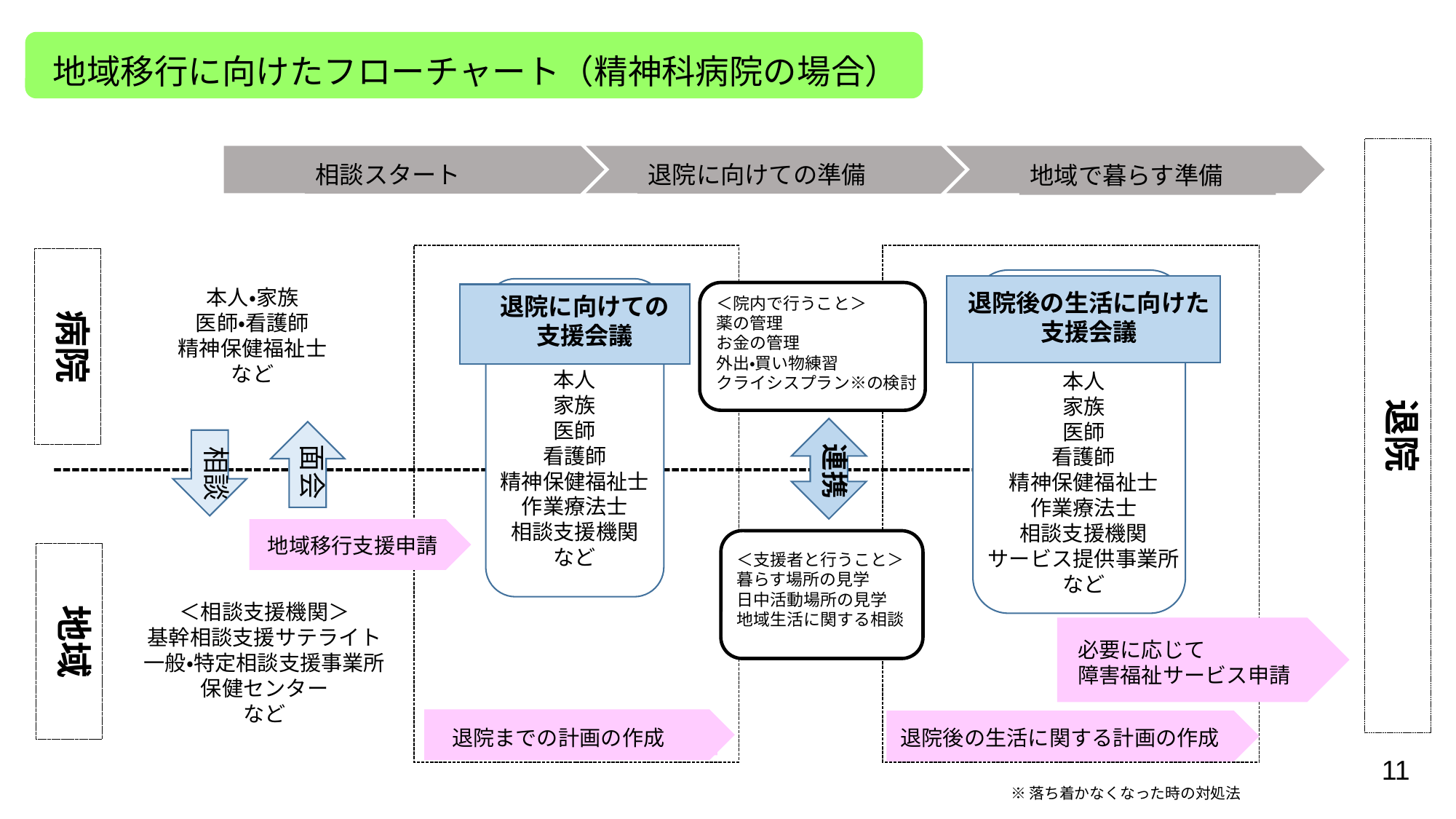

地域移行に向けたフローチャート（精神科病院の場合）
退院

相談スタート

退院に向けての準備

地域で暮らす準備

病院

本人
家族
医師
看護師
精神保健福祉士
作業療法士
相談支援機関
サービス提供事業所
など

退院後の生活に向けた
支援会議
本人・家族
医師・看護師
精神保健福祉士
など

本人
家族
医師
看護師
精神保健福祉士
作業療法士
相談支援機関
など

退院に向けての
支援会議

＜院内で行うこと＞
薬の管理
お金の管理
外出・買い物練習
クライシスプラン※の検討

面会

相談
連携
-------------------------------------------------------------------------------------------------------

地域移行支援申請

＜支援者と行うこと＞
暮らす場所の見学
日中活動場所の見学
地域生活に関する相談
地域
＜相談支援機関＞
基幹相談支援サテライト
一般・特定相談支援事業所
保健センター
など

必要に応じて
障害福祉サービス申請

退院までの計画の作成

退院後の生活に関する計画の作成
11
※落ち着かなくなった時の対処法